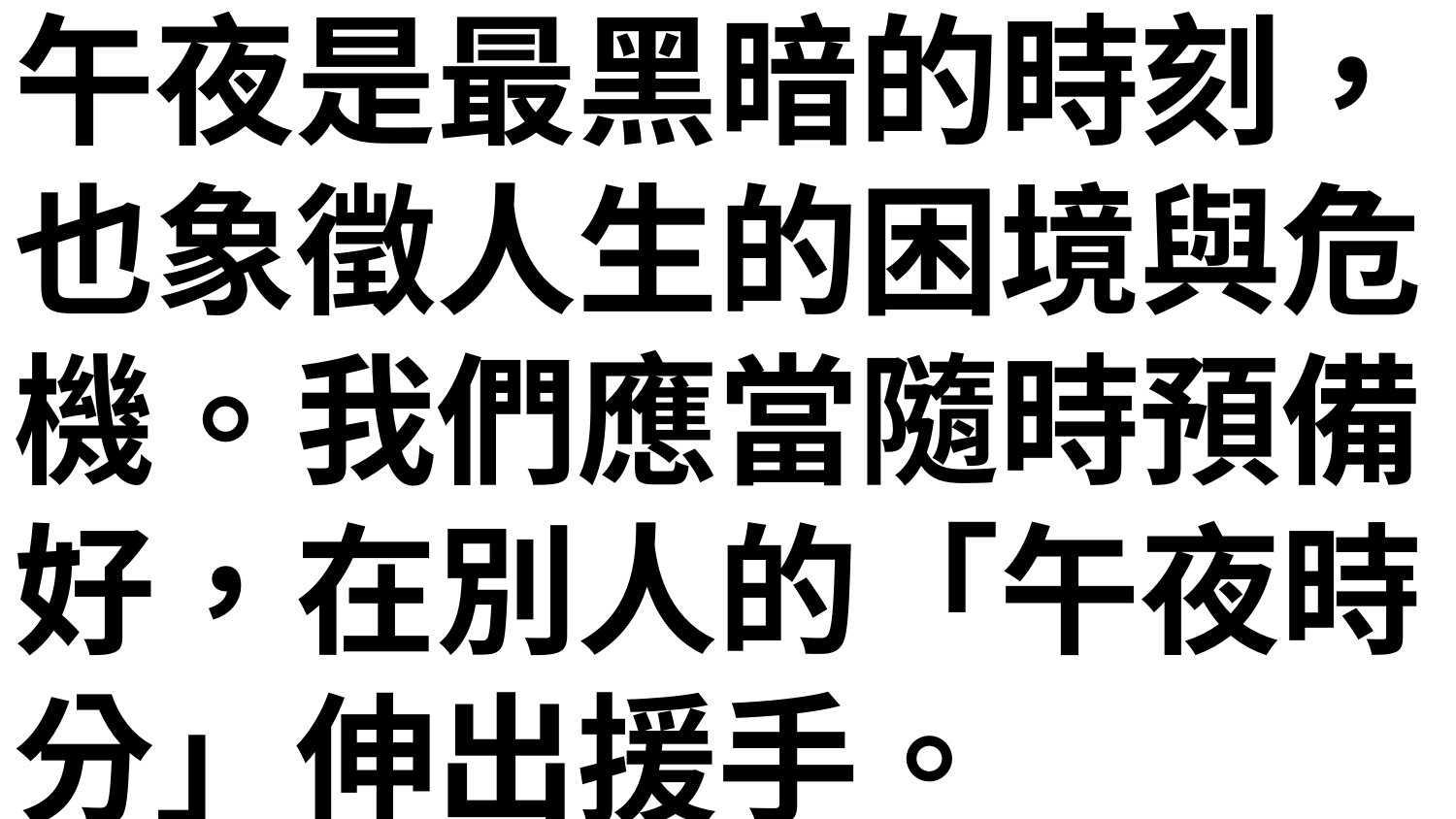

午夜是最黑暗的時刻，也象徵人生的困境與危機。我們應當隨時預備好，在別人的「午夜時分」伸出援手。